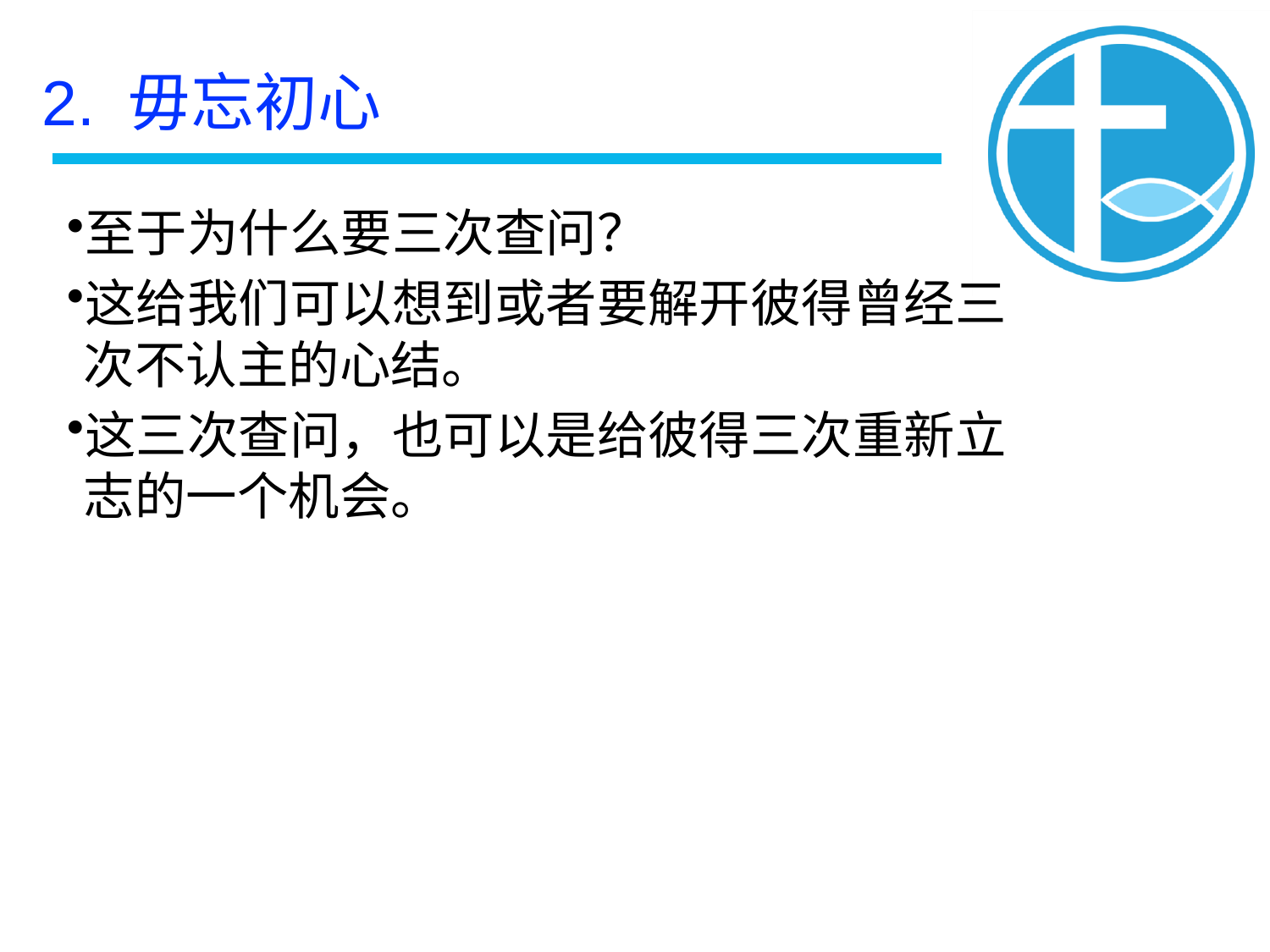

2. 毋忘初心
至于为什么要三次查问？
这给我们可以想到或者要解开彼得曾经三次不认主的心结。
这三次查问，也可以是给彼得三次重新立志的一个机会。